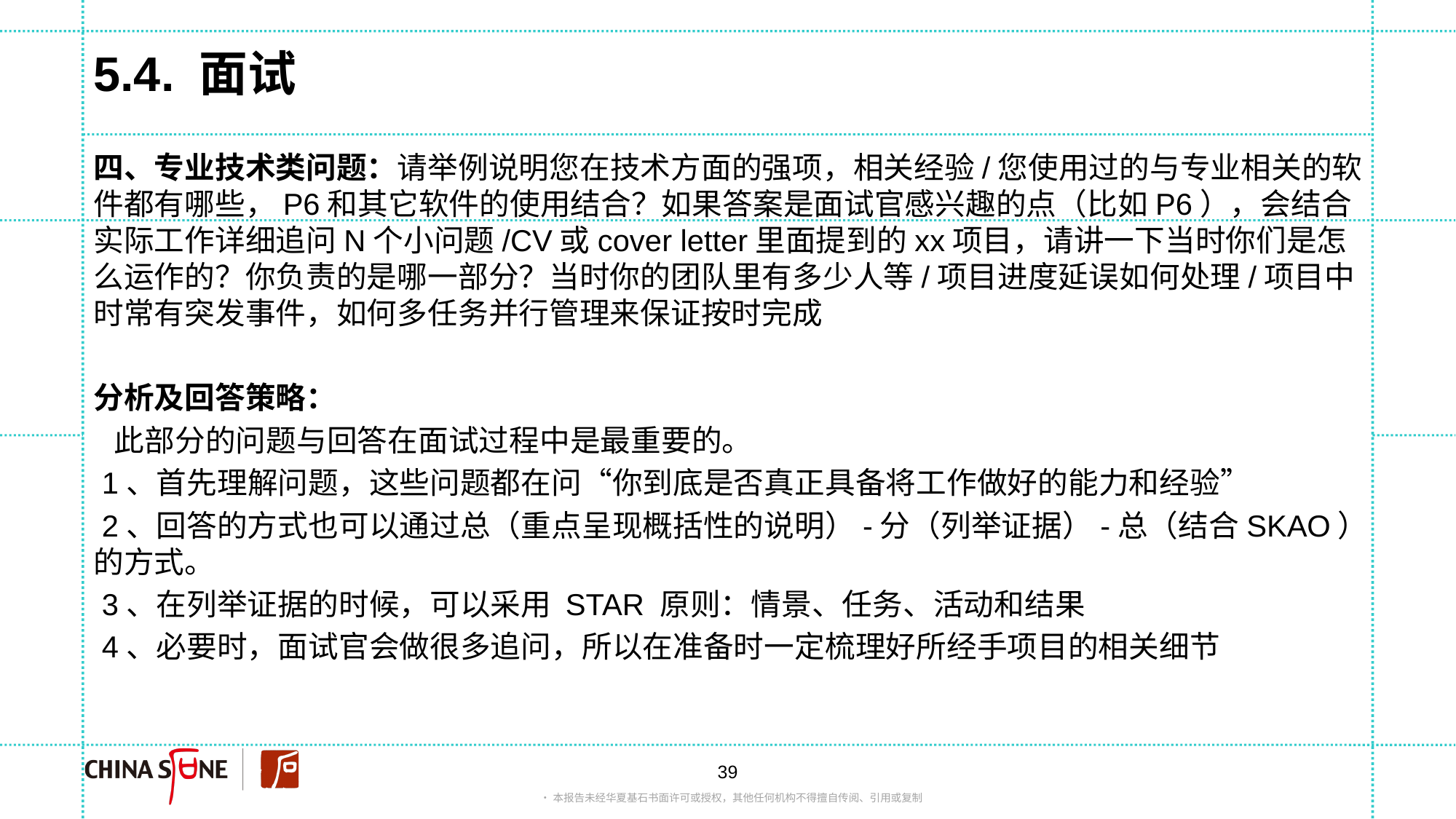

# 5.4. 面试
四、专业技术类问题：请举例说明您在技术方面的强项，相关经验/您使用过的与专业相关的软件都有哪些，P6和其它软件的使用结合？如果答案是面试官感兴趣的点（比如P6），会结合实际工作详细追问N个小问题/CV或cover letter里面提到的xx项目，请讲一下当时你们是怎么运作的？你负责的是哪一部分？当时你的团队里有多少人等/项目进度延误如何处理/项目中时常有突发事件，如何多任务并行管理来保证按时完成

分析及回答策略：
  此部分的问题与回答在面试过程中是最重要的。
 1、首先理解问题，这些问题都在问“你到底是否真正具备将工作做好的能力和经验”
 2、回答的方式也可以通过总（重点呈现概括性的说明）-分（列举证据）-总（结合SKAO）的方式。
 3、在列举证据的时候，可以采用 STAR 原则：情景、任务、活动和结果
 4、必要时，面试官会做很多追问，所以在准备时一定梳理好所经手项目的相关细节